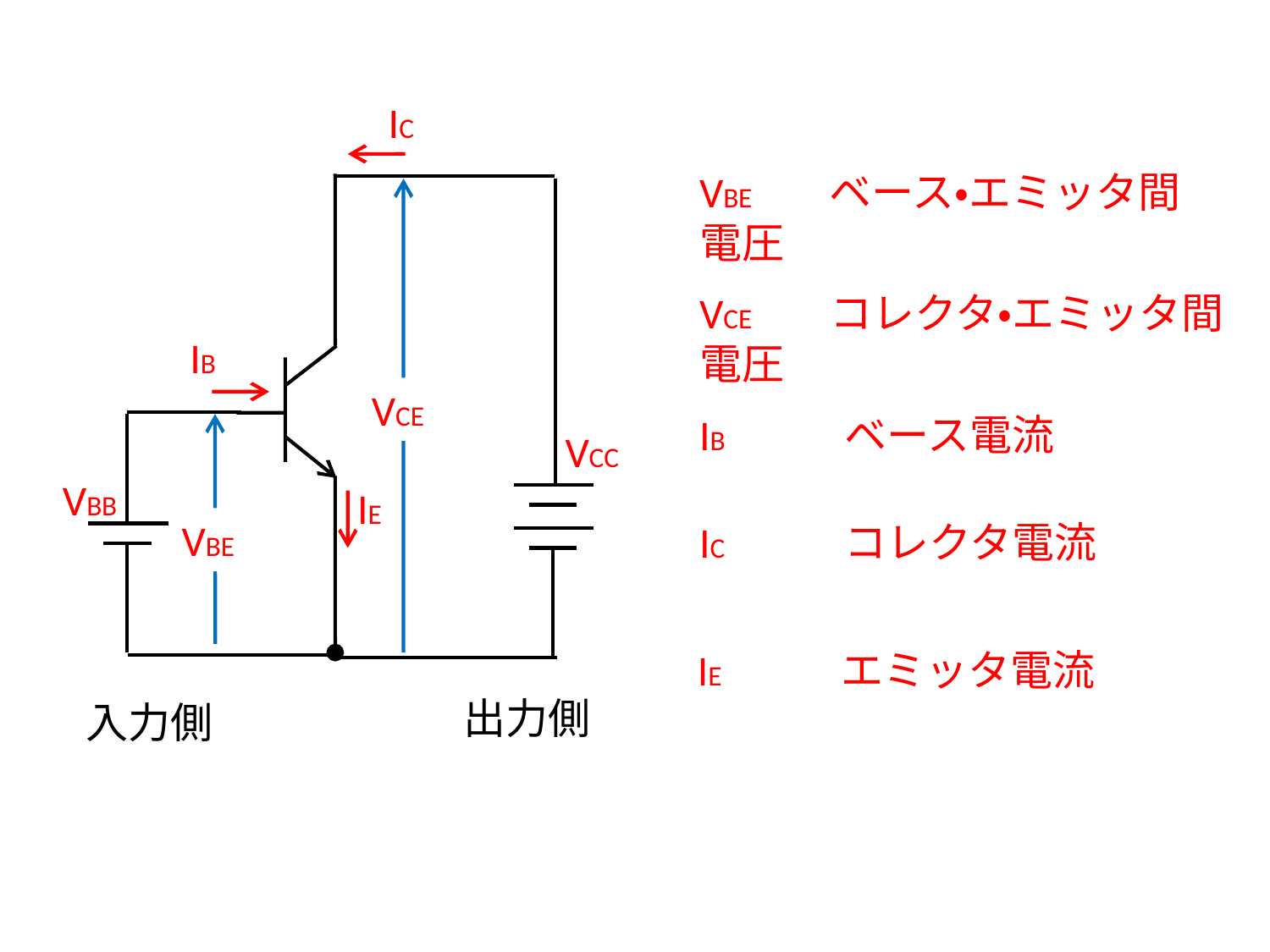

IC

VBE　　ベース・エミッタ間電圧

VCE　 　コレクタ・エミッタ間電圧

IB

VCE

IB　　　　ベース電流

VCC

VBB

IE
VBE
IC　　　　コレクタ電流

IE　　　　エミッタ電流

出力側
入力側